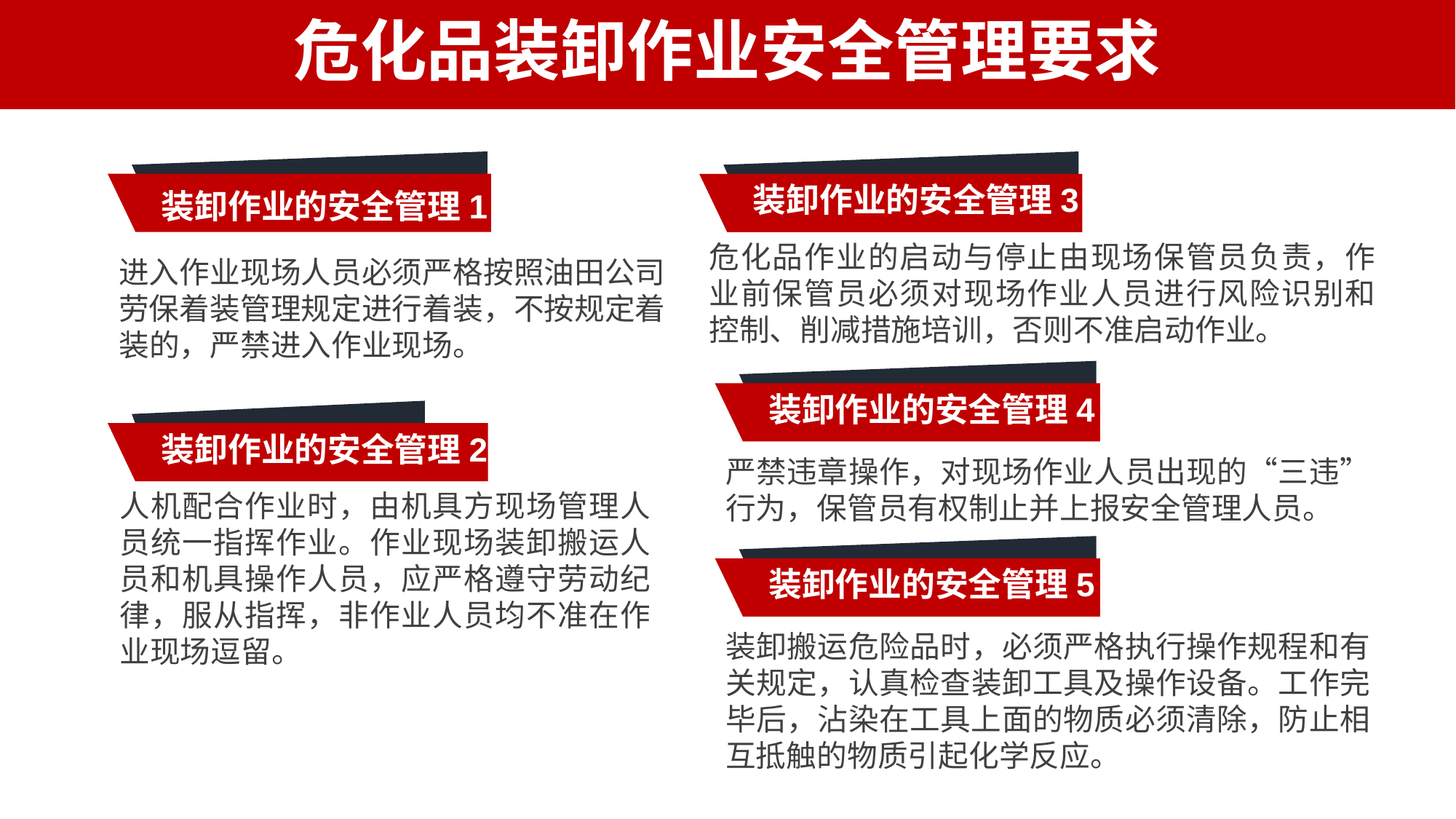

装卸作业的安全管理3

装卸作业的安全管理1
危化品作业的启动与停止由现场保管员负责，作业前保管员必须对现场作业人员进行风险识别和控制、削减措施培训，否则不准启动作业。
进入作业现场人员必须严格按照油田公司劳保着装管理规定进行着装，不按规定着装的，严禁进入作业现场。

装卸作业的安全管理4

装卸作业的安全管理2

严禁违章操作，对现场作业人员出现的“三违”行为，保管员有权制止并上报安全管理人员。
人机配合作业时，由机具方现场管理人员统一指挥作业。作业现场装卸搬运人员和机具操作人员，应严格遵守劳动纪律，服从指挥，非作业人员均不准在作业现场逗留。

装卸作业的安全管理5

装卸搬运危险品时，必须严格执行操作规程和有关规定，认真检查装卸工具及操作设备。工作完毕后，沾染在工具上面的物质必须清除，防止相互抵触的物质引起化学反应。